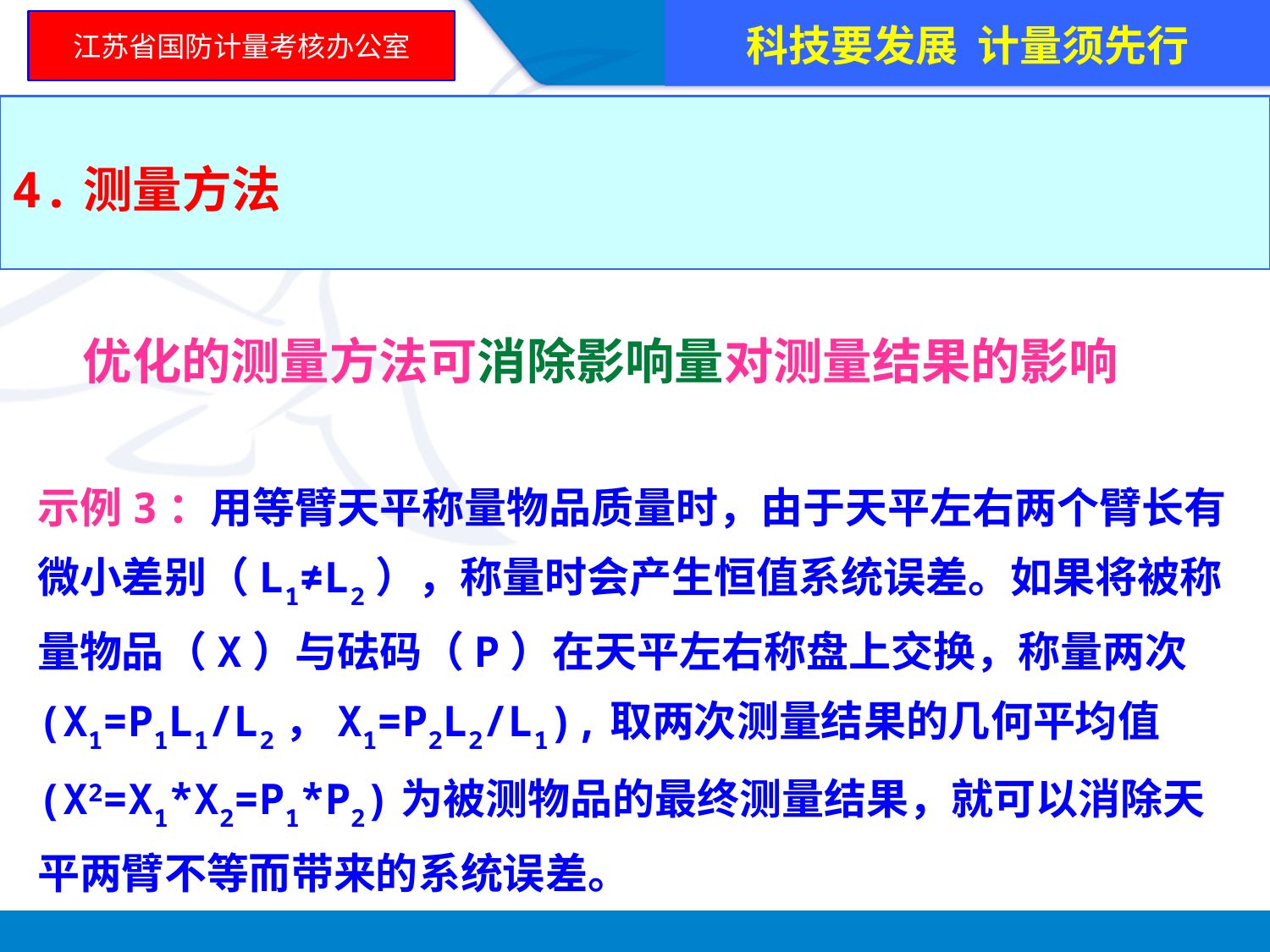

科技要发展  计量须先行
江苏省国防计量考核办公室
4.测量方法

   优化的测量方法可消除影响量对测量结果的影响
示例3：用等臂天平称量物品质量时，由于天平左右两个臂长有微小差别（L1≠L2），称量时会产生恒值系统误差。如果将被称量物品（X）与砝码（P）在天平左右称盘上交换，称量两次(X1=P1L1/L2，X1=P2L2/L1),取两次测量结果的几何平均值(X2=X1*X2=P1*P2)为被测物品的最终测量结果，就可以消除天平两臂不等而带来的系统误差。